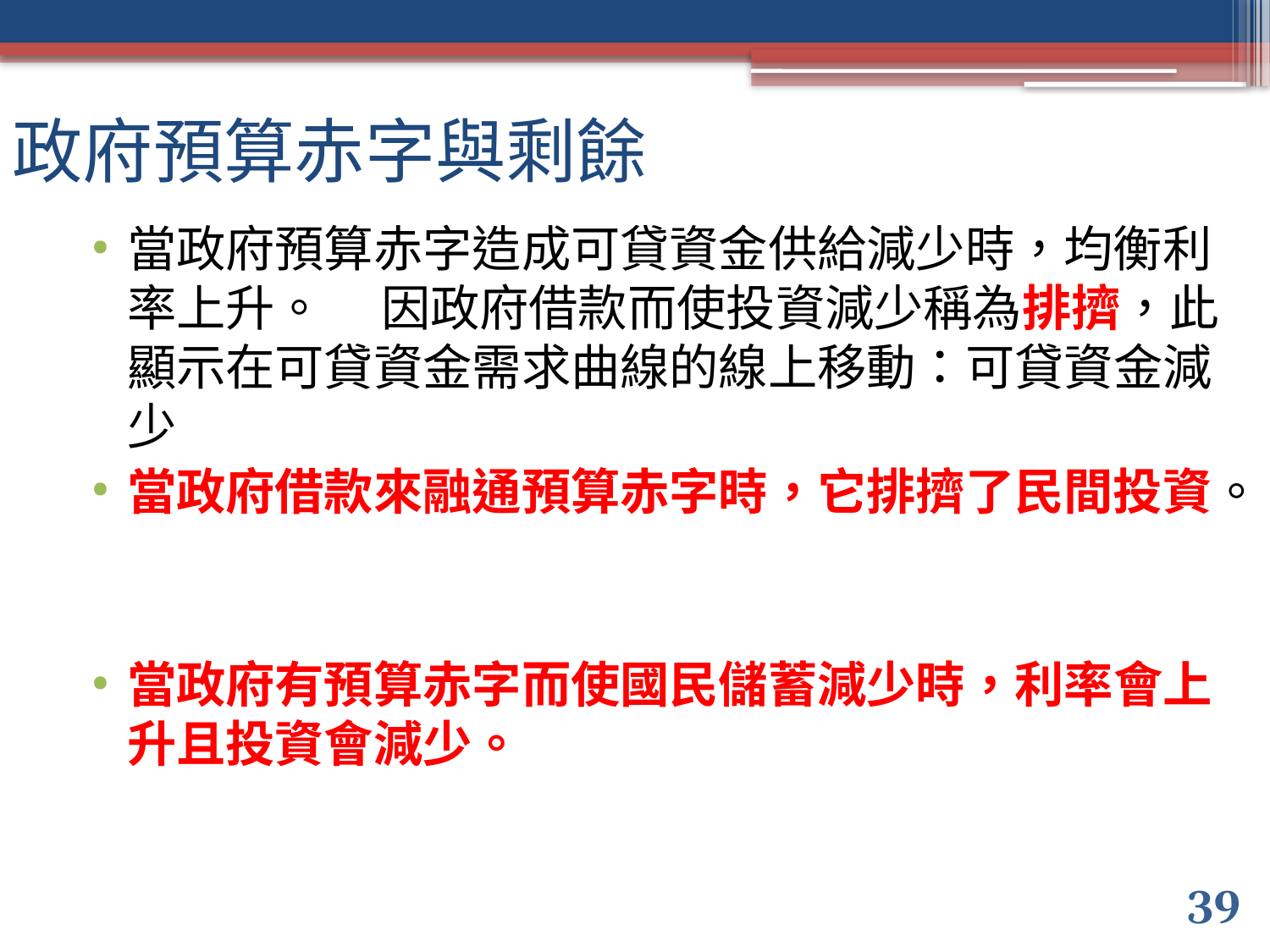

# 政府預算赤字與剩餘
當政府預算赤字造成可貸資金供給減少時，均衡利率上升。	因政府借款而使投資減少稱為排擠，此顯示在可貸資金需求曲線的線上移動：可貸資金減少
當政府借款來融通預算赤字時，它排擠了民間投資。

當政府有預算赤字而使國民儲蓄減少時，利率會上升且投資會減少。
39